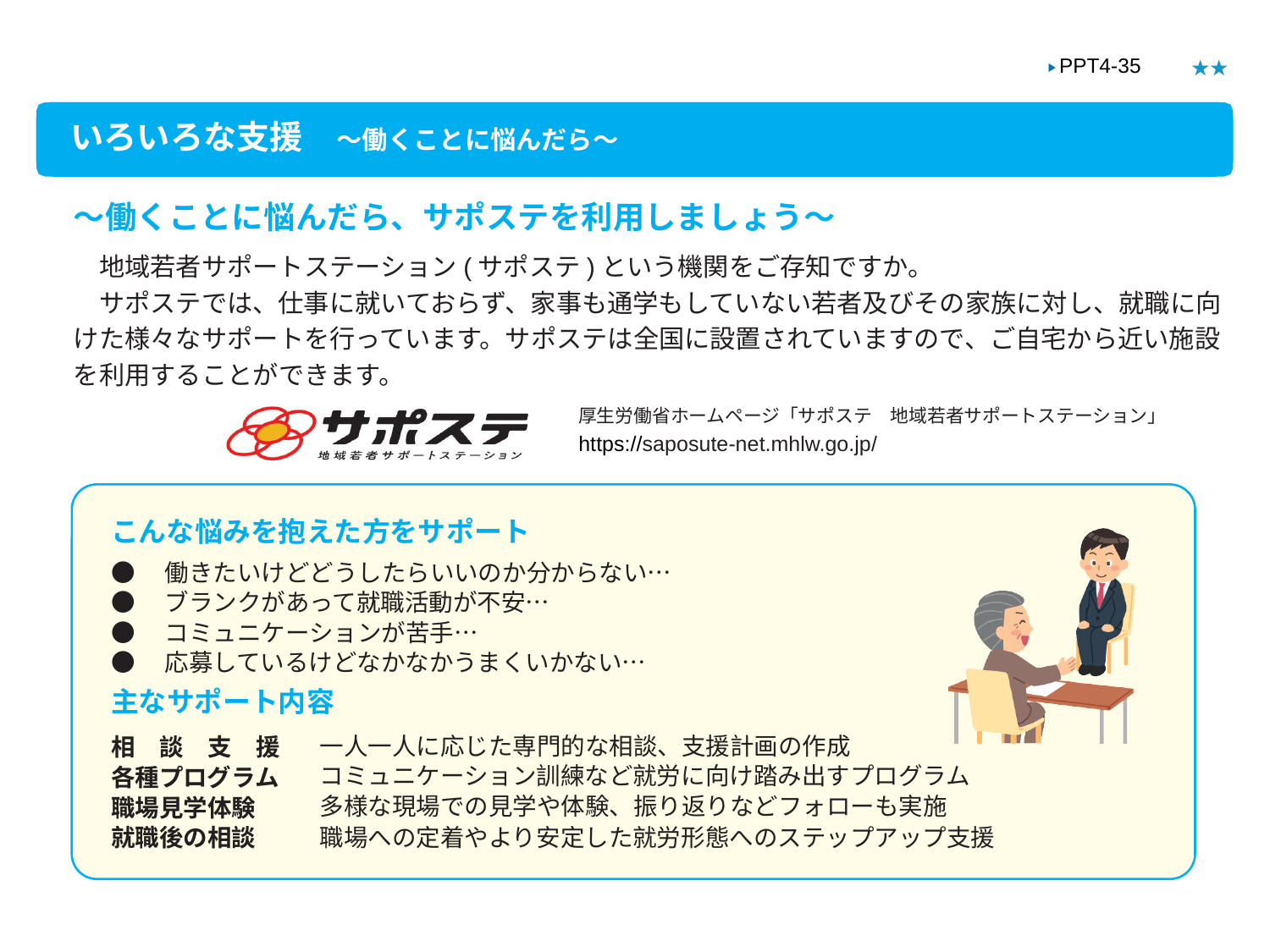

★★
▶ PPT4-35

いろいろな支援　～働くことに悩んだら～
～働くことに悩んだら、サポステを利用しましょう～
　地域若者サポートステーション(サポステ)という機関をご存知ですか。
　サポステでは、仕事に就いておらず、家事も通学もしていない若者及びその家族に対し、就職に向けた様々なサポートを行っています。サポステは全国に設置されていますので、ご自宅から近い施設を利用することができます。
厚生労働省ホームページ「サポステ　地域若者サポートステーション」
https://saposute-net.mhlw.go.jp/

こんな悩みを抱えた方をサポート
●　働きたいけどどうしたらいいのか分からない…
●　ブランクがあって就職活動が不安…
●　コミュニケーションが苦手…
●　応募しているけどなかなかうまくいかない…
主なサポート内容

一人一人に応じた専門的な相談、支援計画の作成
コミュニケーション訓練など就労に向け踏み出すプログラム
多様な現場での見学や体験、振り返りなどフォローも実施
職場への定着やより安定した就労形態へのステップアップ支援
相　談　支　援
各種プログラム
職場見学体験
就職後の相談